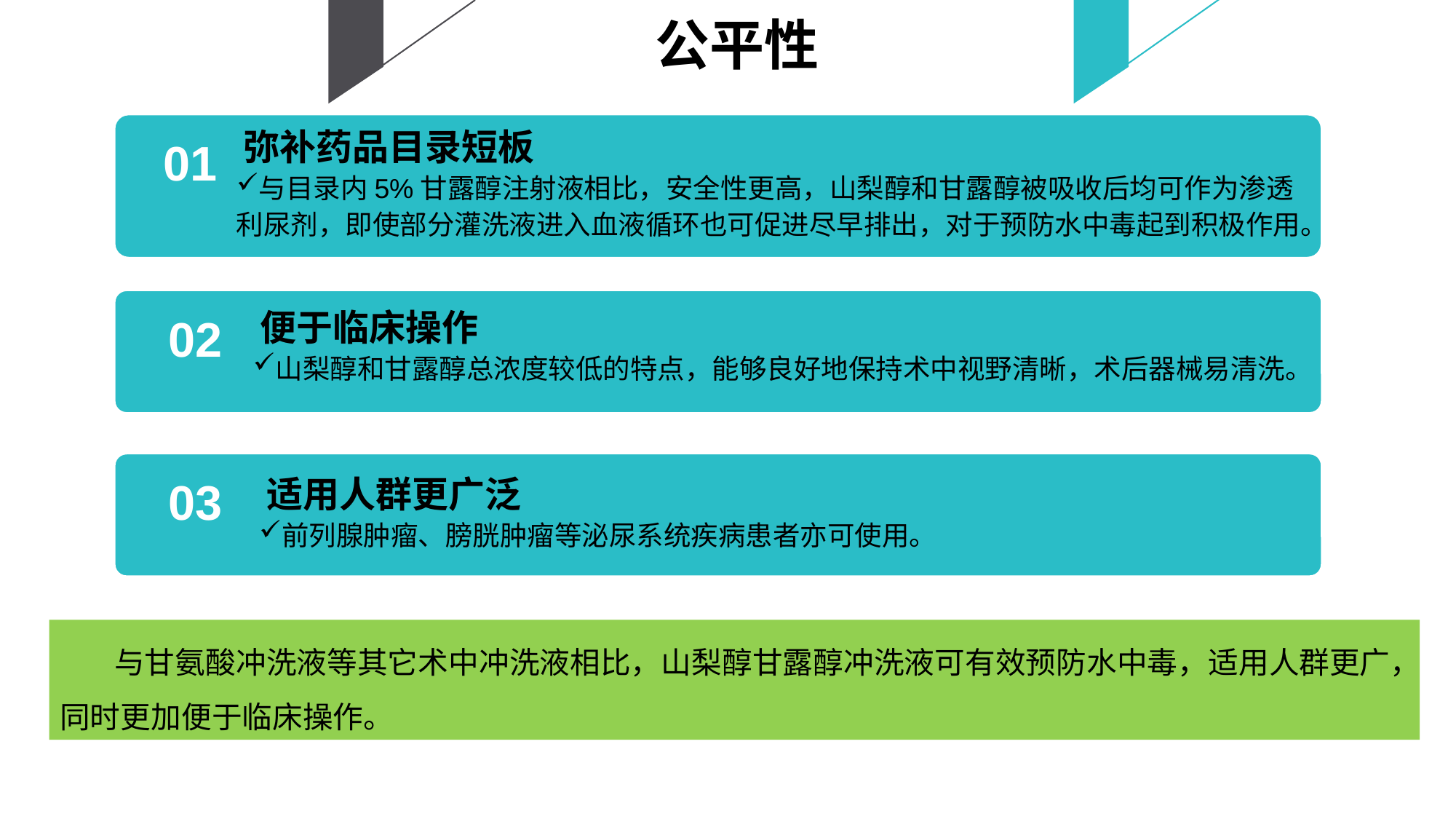

公平性

    弥补药品目录短板
与目录内5%甘露醇注射液相比，安全性更高，山梨醇和甘露醇被吸收后均可作为渗透利尿剂，即使部分灌洗液进入血液循环也可促进尽早排出，对于预防水中毒起到积极作用。
01

    便于临床操作
山梨醇和甘露醇总浓度较低的特点，能够良好地保持术中视野清晰，术后器械易清洗。
02

    适用人群更广泛
前列腺肿瘤、膀胱肿瘤等泌尿系统疾病患者亦可使用。
03
与甘氨酸冲洗液等其它术中冲洗液相比，山梨醇甘露醇冲洗液可有效预防水中毒，适用人群更广，同时更加便于临床操作。